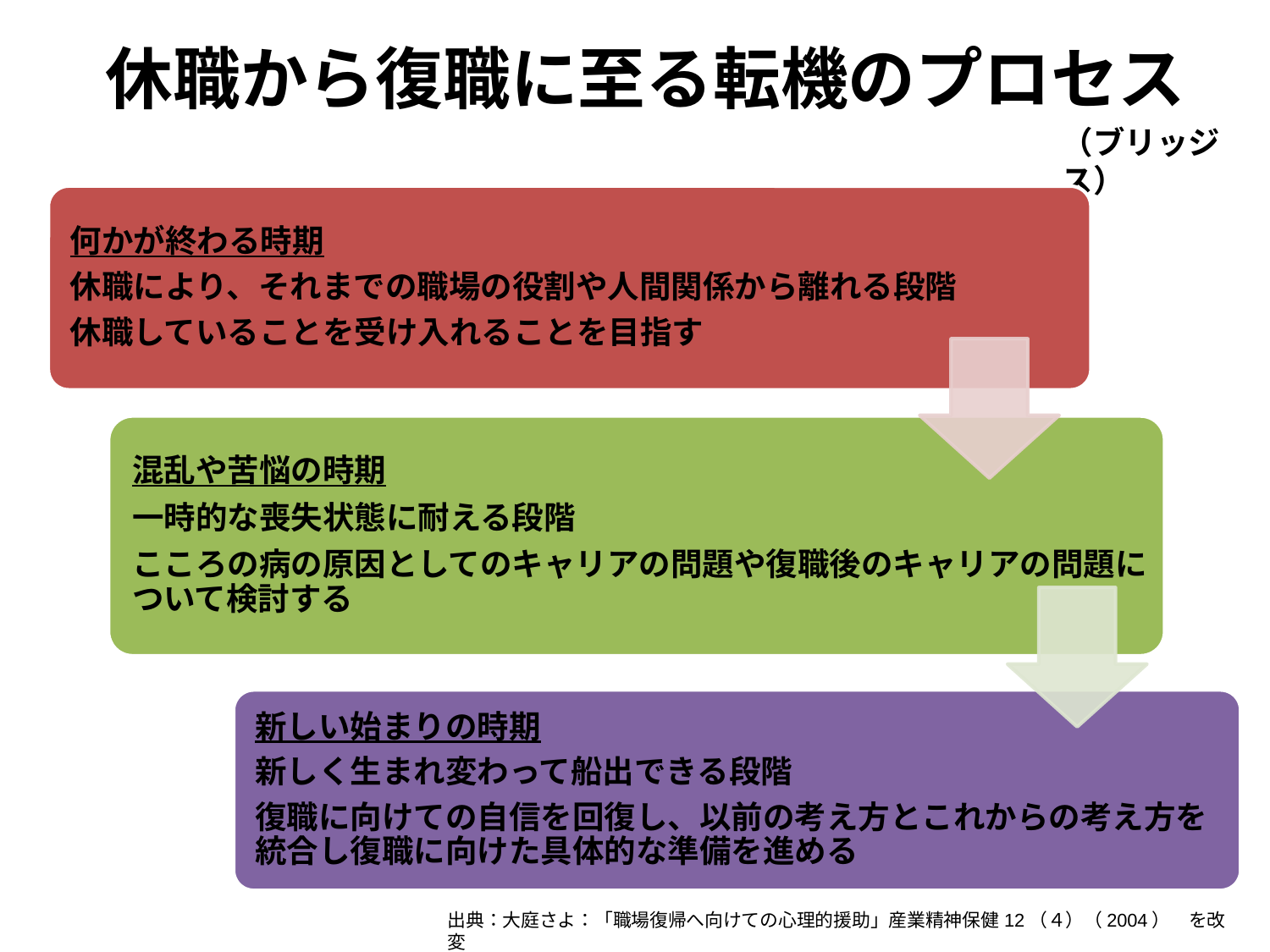

# 休職から復職に至る転機のプロセス
（ブリッジス）

何かが終わる時期
休職により、それまでの職場の役割や人間関係から離れる段階
休職していることを受け入れることを目指す
混乱や苦悩の時期
一時的な喪失状態に耐える段階
こころの病の原因としてのキャリアの問題や復職後のキャリアの問題について検討する
新しい始まりの時期
新しく生まれ変わって船出できる段階
復職に向けての自信を回復し、以前の考え方とこれからの考え方を統合し復職に向けた具体的な準備を進める

出典：大庭さよ：「職場復帰へ向けての心理的援助」産業精神保健12（４）（2004）　を改変